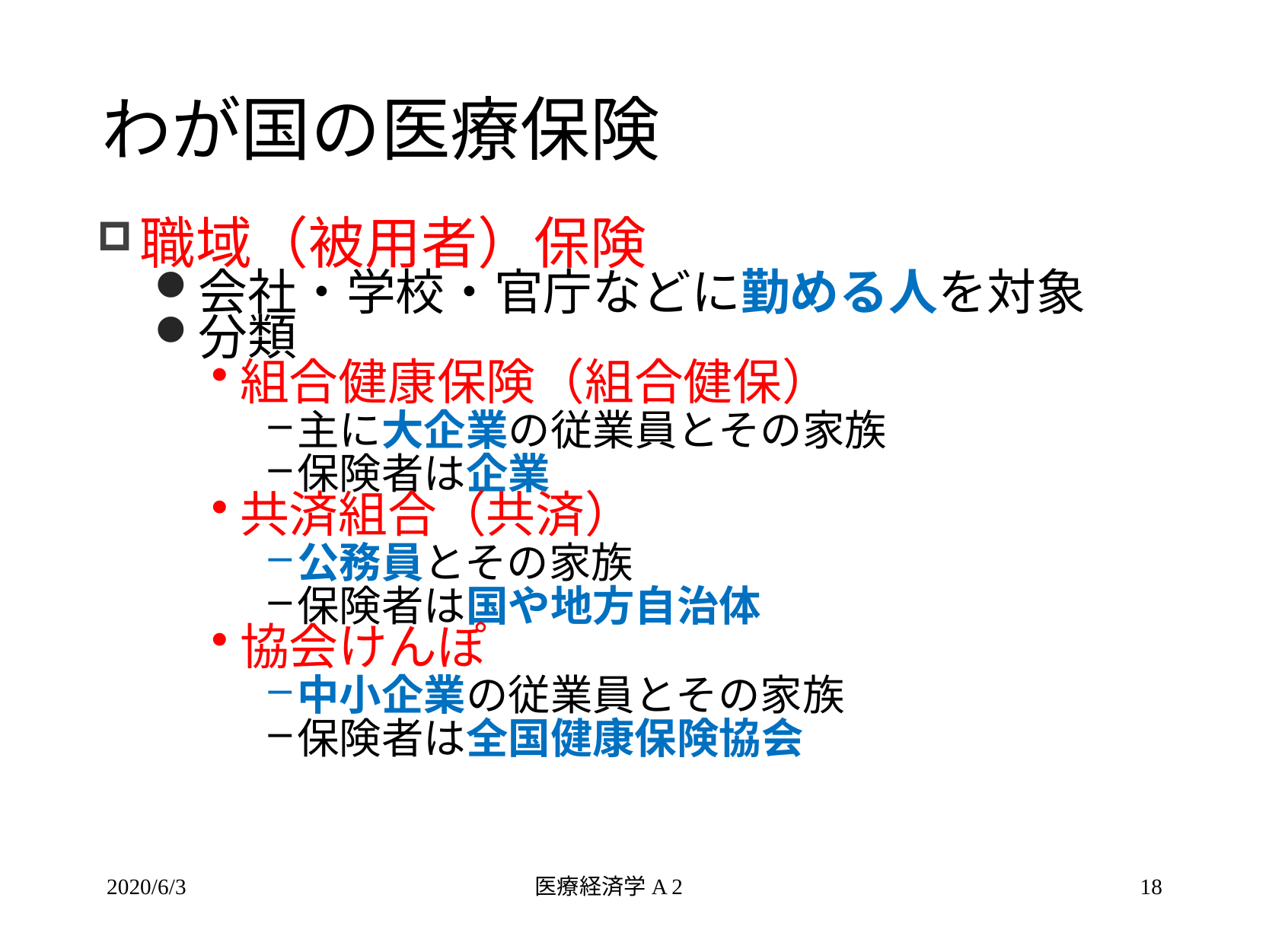

# わが国の医療保険

職域（被用者）保険
会社・学校・官庁などに勤める人を対象
分類
組合健康保険（組合健保）
主に大企業の従業員とその家族
保険者は企業
共済組合（共済）
公務員とその家族
保険者は国や地方自治体
協会けんぽ
中小企業の従業員とその家族
保険者は全国健康保険協会
2020/6/3
医療経済学A 2
18